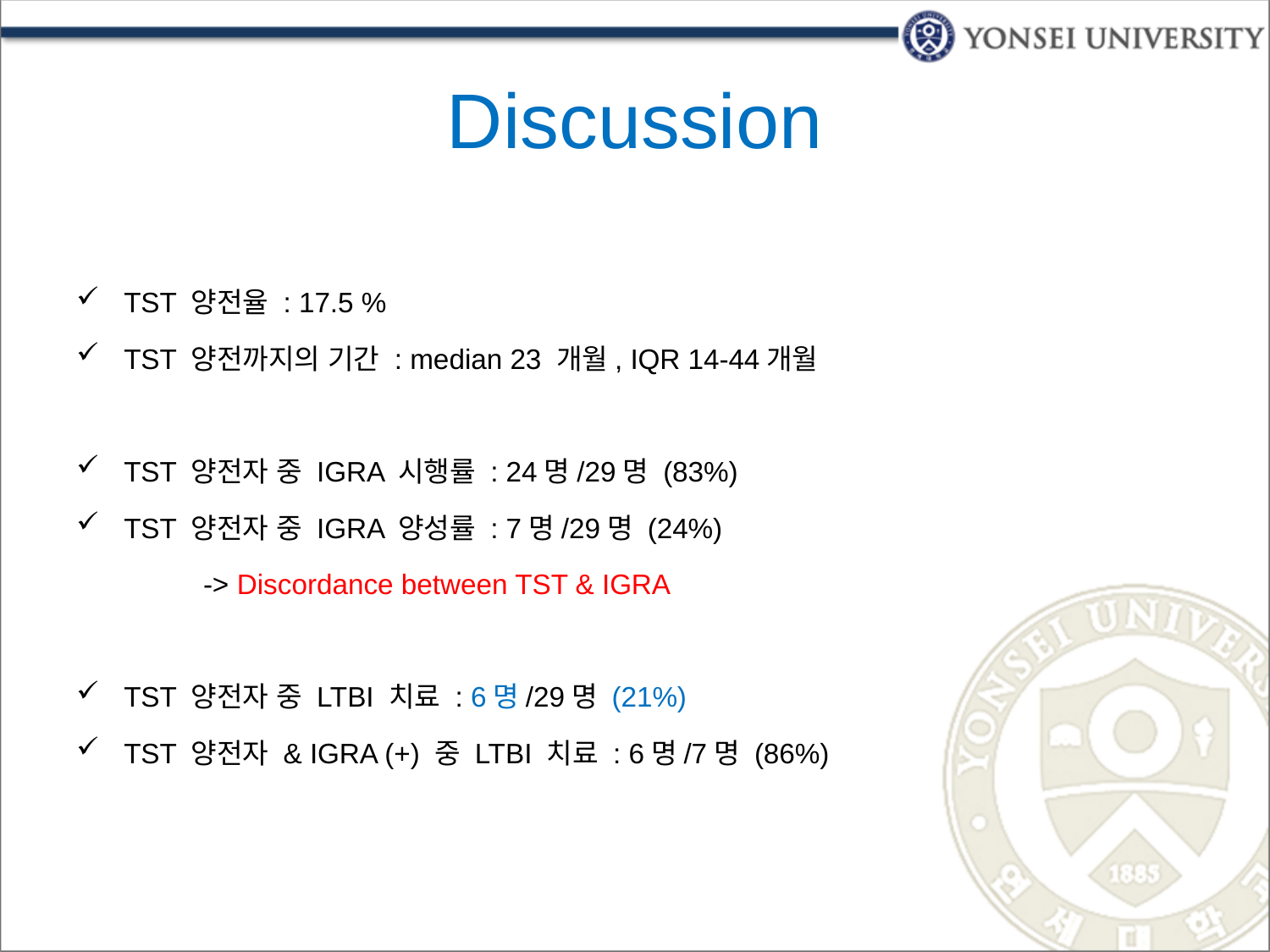

# Discussion

TST 양전율 : 17.5 %
TST 양전까지의 기간 : median 23 개월, IQR 14-44개월

TST 양전자 중 IGRA 시행률 : 24명/29명 (83%)
TST 양전자 중 IGRA 양성률 : 7명/29명 (24%)
	-> Discordance between TST & IGRA

TST 양전자 중 LTBI 치료 : 6명/29명 (21%)
TST 양전자 & IGRA (+) 중 LTBI 치료 : 6명/7명 (86%)